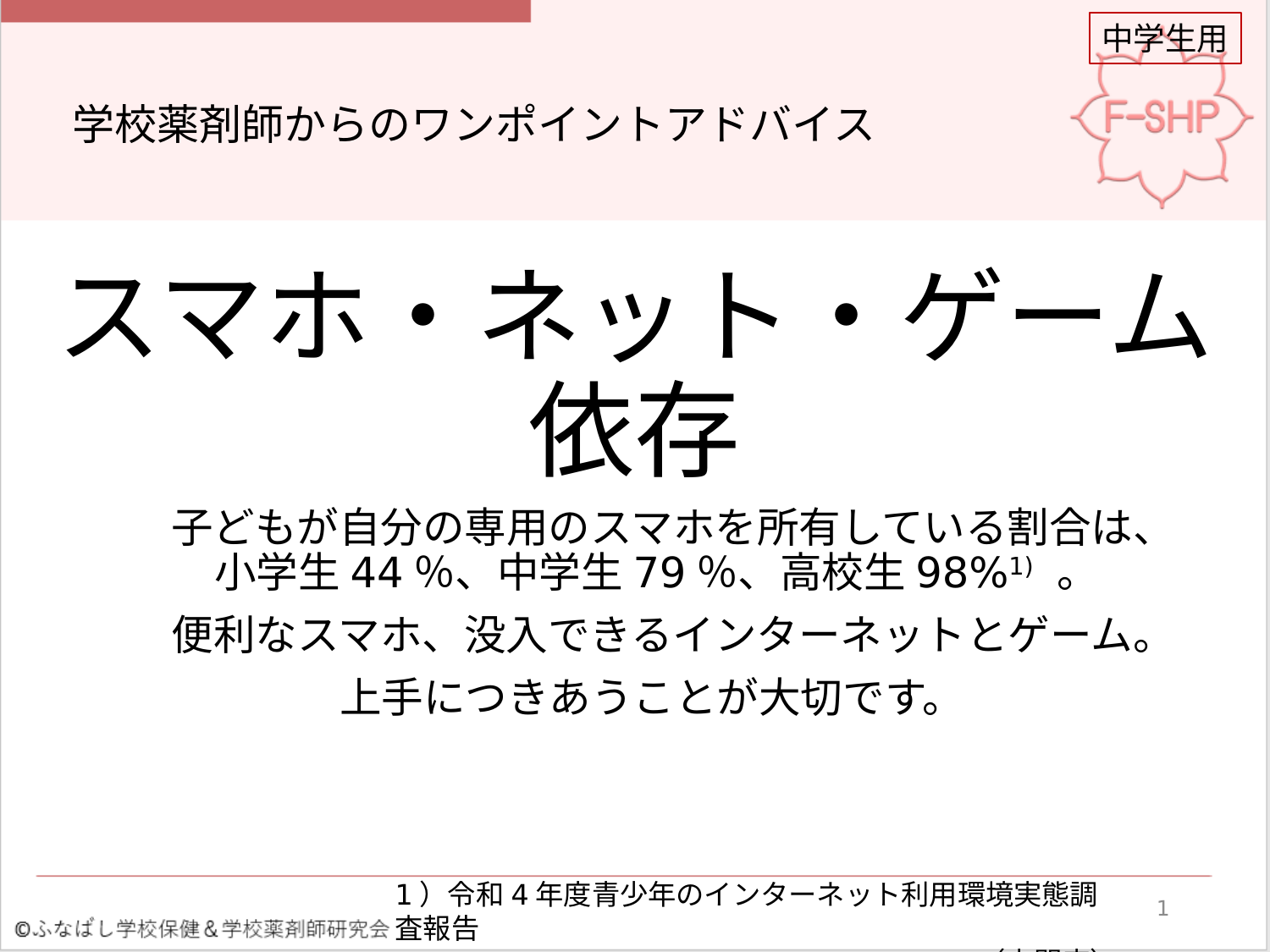

中学生用
学校薬剤師からのワンポイントアドバイス
# スマホ・ネット・ゲーム依存
子どもが自分の専用のスマホを所有している割合は、 小学生44％、中学生79％、高校生98%1) 。
便利なスマホ、没入できるインターネットとゲーム。
上手につきあうことが大切です。

1）令和4年度青少年のインターネット利用環境実態調査報告
（内閣府）
1